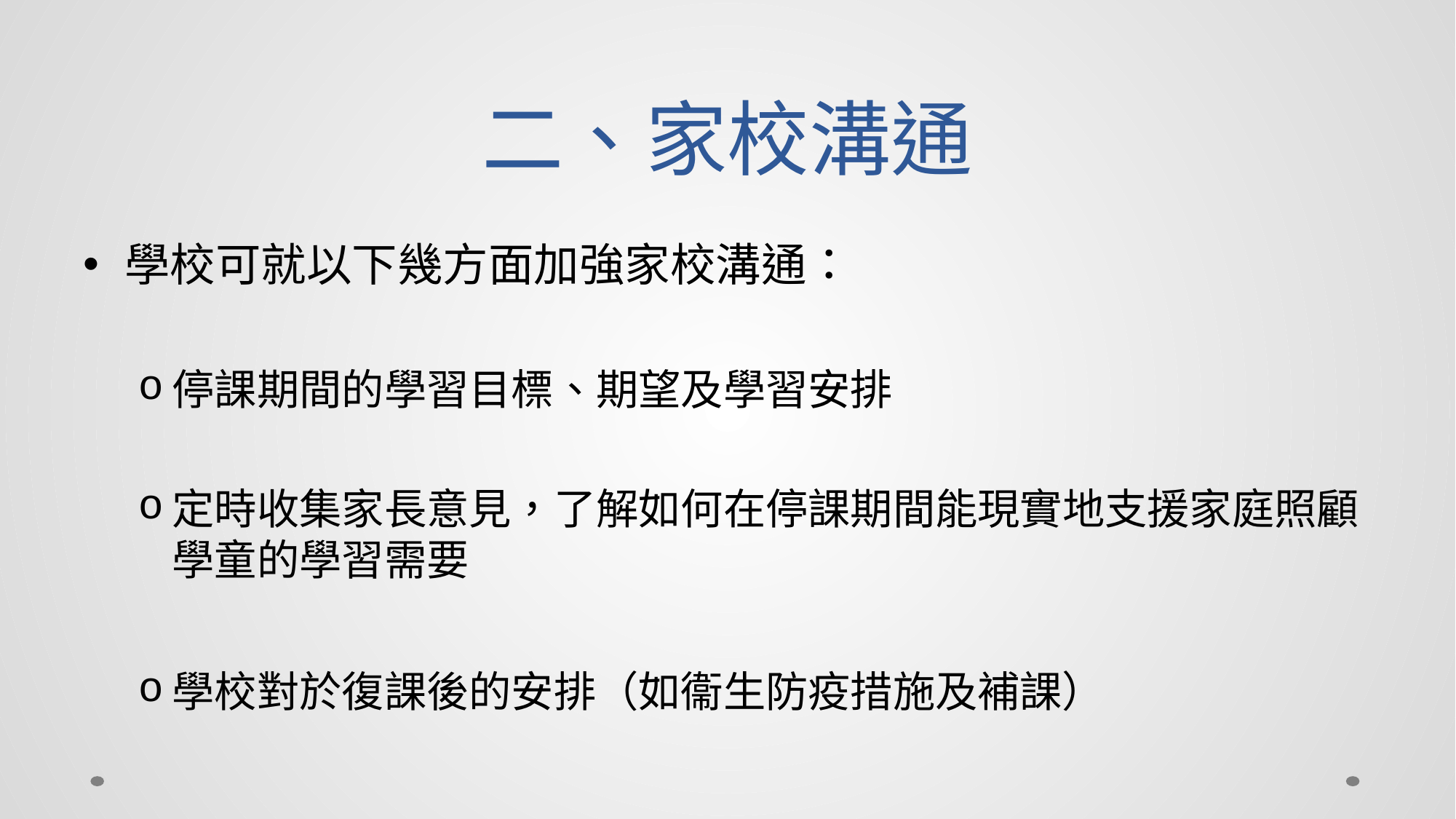

# 二、家校溝通
學校可就以下幾方面加強家校溝通：

停課期間的學習目標、期望及學習安排

定時收集家長意見，了解如何在停課期間能現實地支援家庭照顧學童的學習需要

學校對於復課後的安排（如衞生防疫措施及補課）